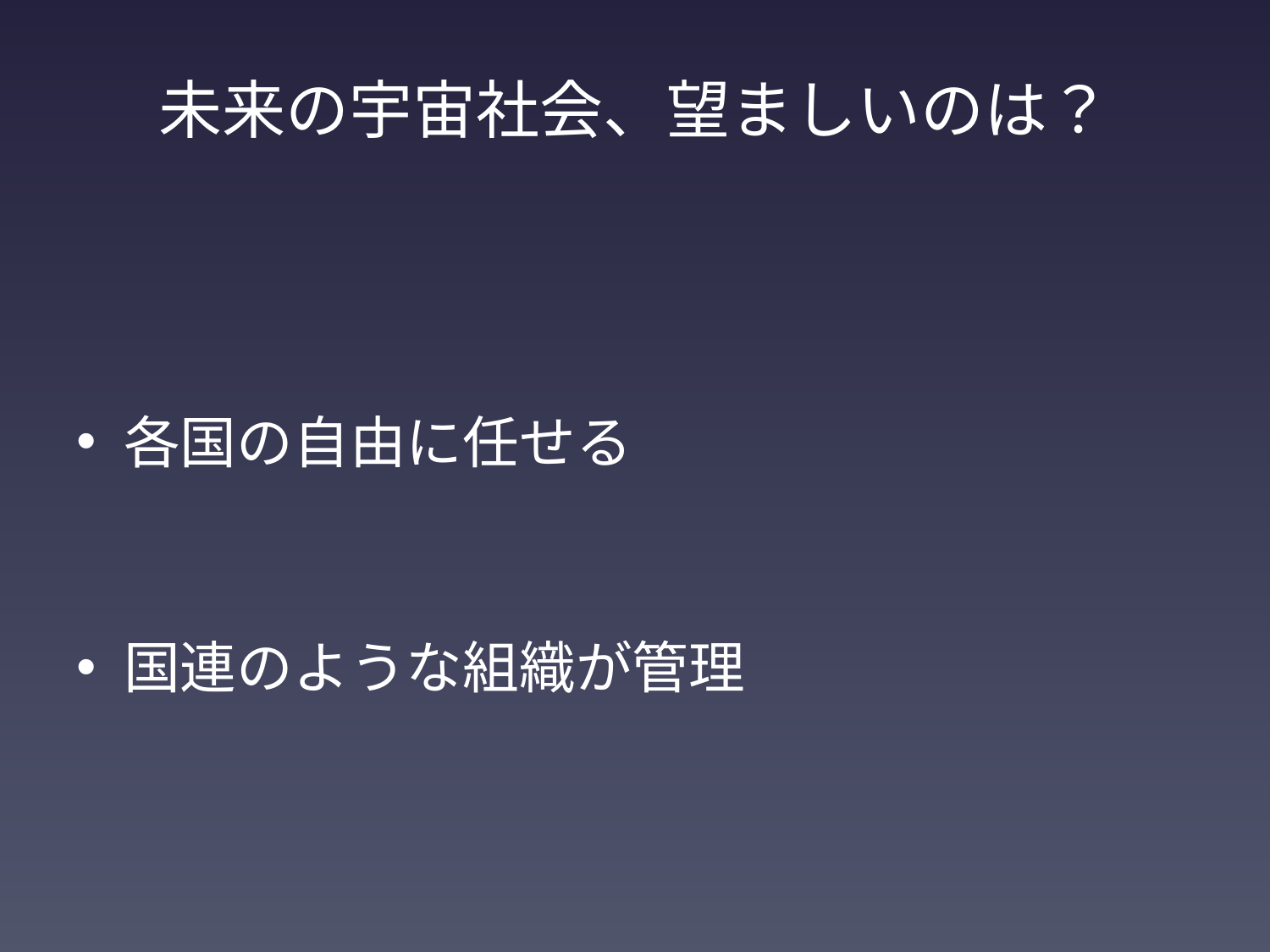

# 未来の宇宙社会、望ましいのは？
各国の自由に任せる

国連のような組織が管理